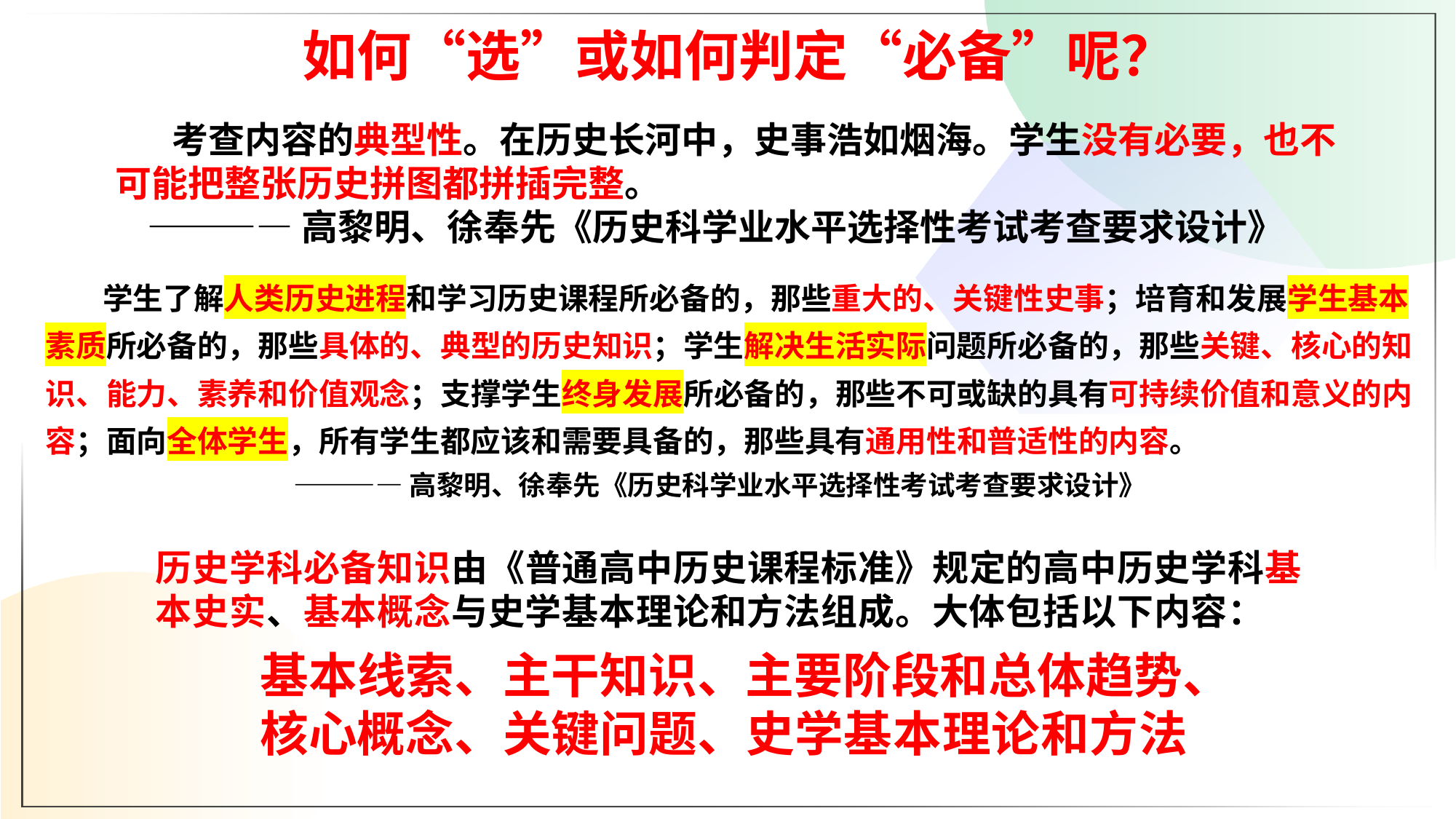

如何“选”或如何判定“必备”呢？
  考查内容的典型性。在历史长河中，史事浩如烟海。学生没有必要，也不可能把整张历史拼图都拼插完整。
————高黎明、徐奉先《历史科学业水平选择性考试考查要求设计》
   学生了解人类历史进程和学习历史课程所必备的，那些重大的、关键性史事；培育和发展学生基本素质所必备的，那些具体的、典型的历史知识；学生解决生活实际问题所必备的，那些关键、核心的知识、能力、素养和价值观念；支撑学生终身发展所必备的，那些不可或缺的具有可持续价值和意义的内容；面向全体学生，所有学生都应该和需要具备的，那些具有通用性和普适性的内容。
                                   ————高黎明、徐奉先《历史科学业水平选择性考试考查要求设计》
历史学科必备知识由《普通高中历史课程标准》规定的高中历史学科基本史实、基本概念与史学基本理论和方法组成。大体包括以下内容：
基本线索、主干知识、主要阶段和总体趋势、核心概念、关键问题、史学基本理论和方法